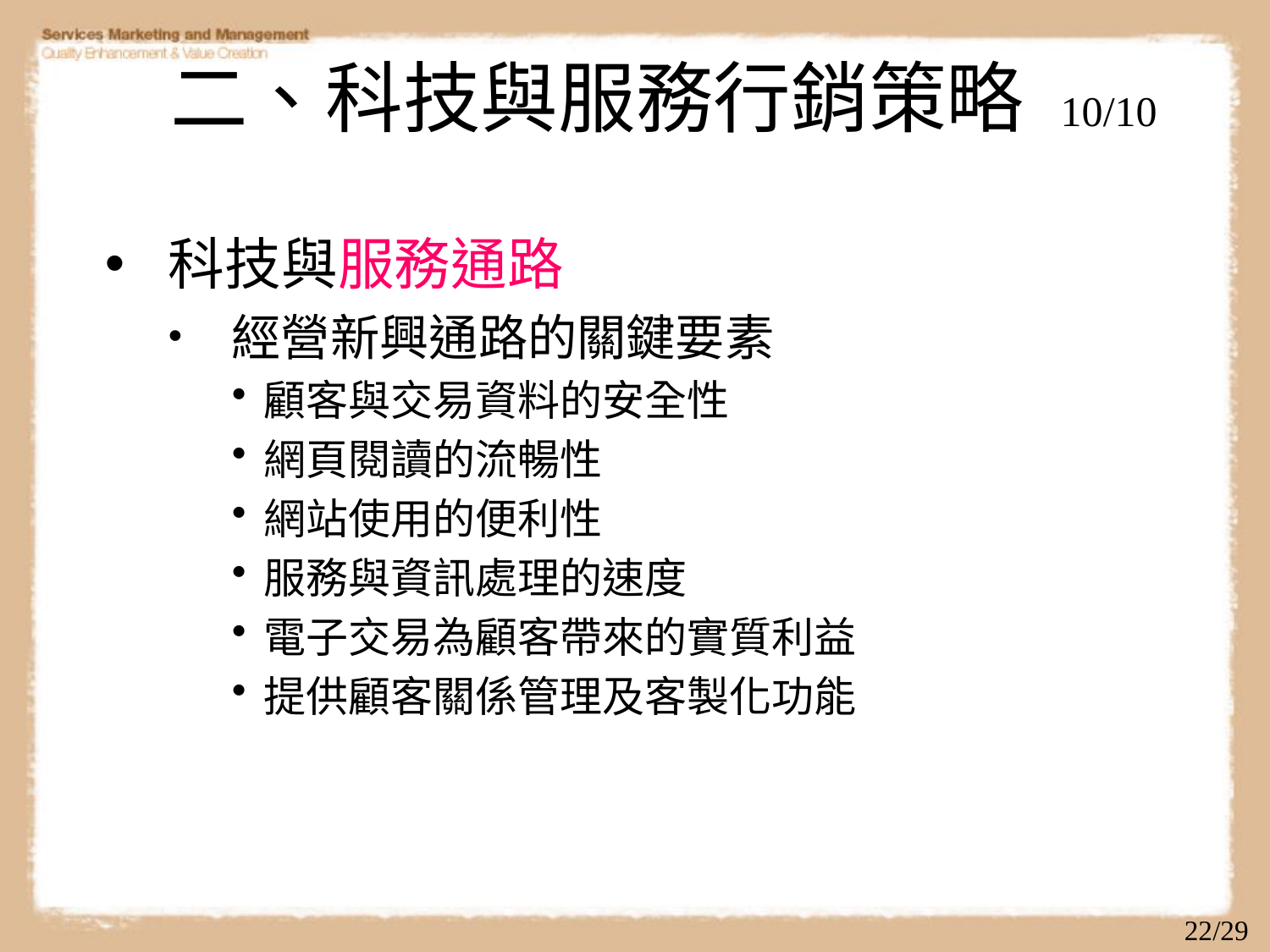

# 二、科技與服務行銷策略 10/10
科技與服務通路
經營新興通路的關鍵要素
顧客與交易資料的安全性
網頁閱讀的流暢性
網站使用的便利性
服務與資訊處理的速度
電子交易為顧客帶來的實質利益
提供顧客關係管理及客製化功能